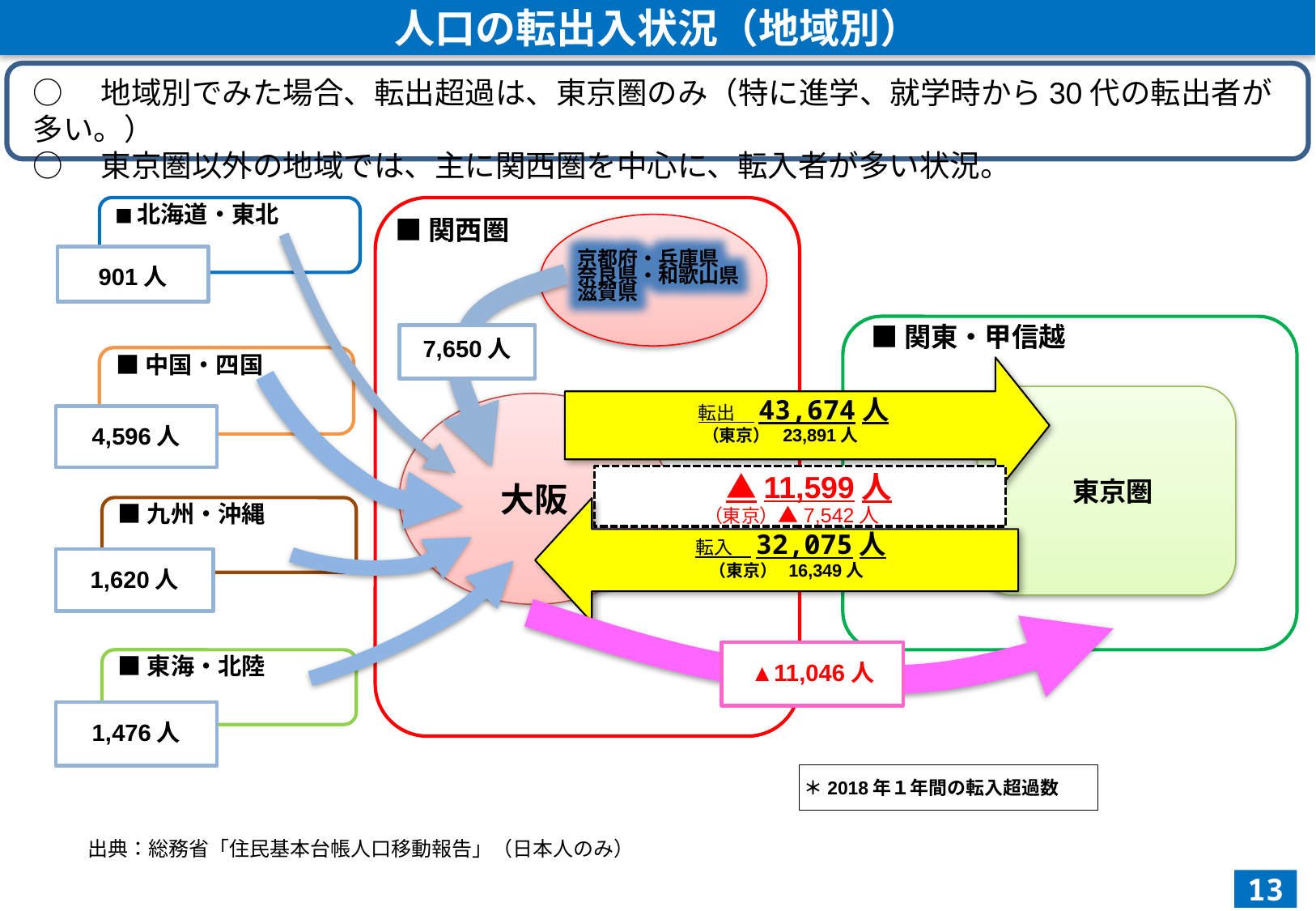

人口の転出入状況（地域別）
○　地域別でみた場合、転出超過は、東京圏のみ（特に進学、就学時から30代の転出者が多い。）
○　東京圏以外の地域では、主に関西圏を中心に、転入者が多い状況。
■北海道・東北
■関西圏

京都府・兵庫県
奈良県・和歌山県
滋賀県

901人

■関東・甲信越

7,650人

■中国・四国
転出　43,674人
　　　　　　　（東京）  23,891人
　▲11,599人
（東京）▲7,542人
転入　32,075人
（東京）  16,349人
 東京圏
大阪

4,596人

■九州・沖縄

1,620人

▲11,046人

■東海・北陸

1,476人

＊2018年１年間の転入超過数

出典：総務省「住民基本台帳人口移動報告」（日本人のみ）
13